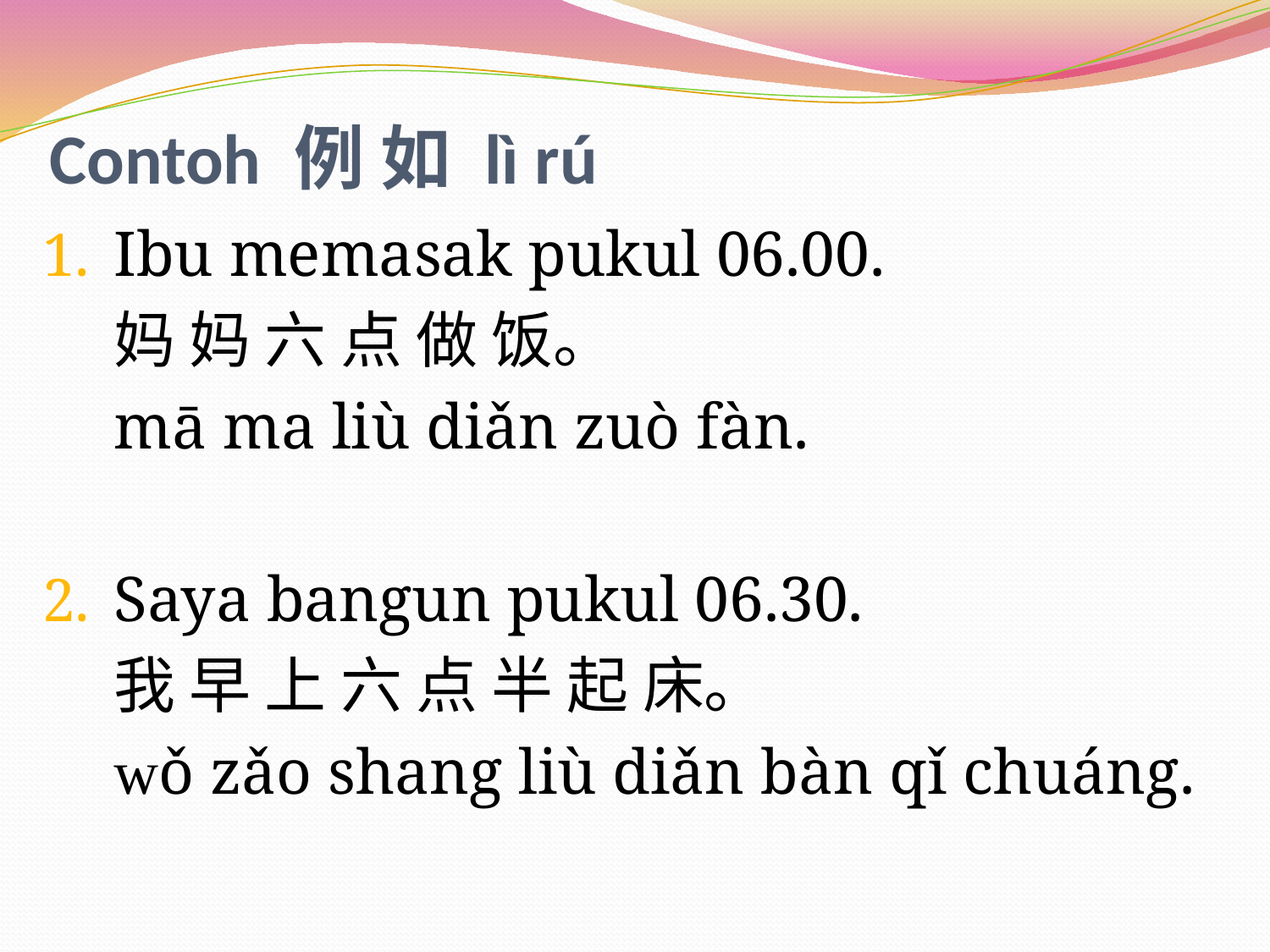

# Contoh 例 如 lì rú
Ibu memasak pukul 06.00.
	妈 妈 六 点 做 饭。
	mā ma liù diǎn zuò fàn.

Saya bangun pukul 06.30.
	我 早 上 六 点 半 起 床。
	wǒ zǎo shang liù diǎn bàn qǐ chuáng.